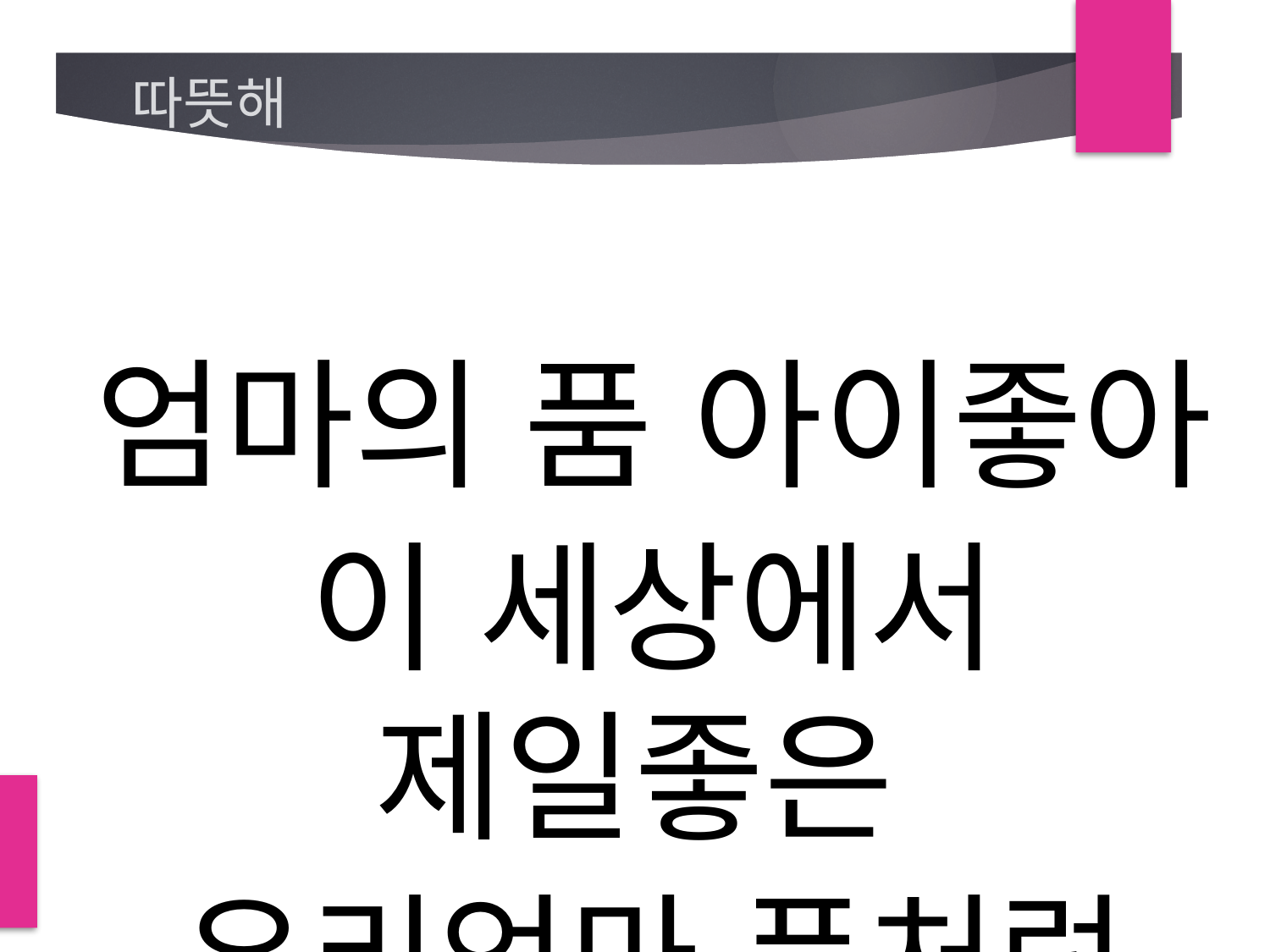

# 따뜻해
엄마의 품 아이좋아
이 세상에서 제일좋은
우리엄마 품처럼